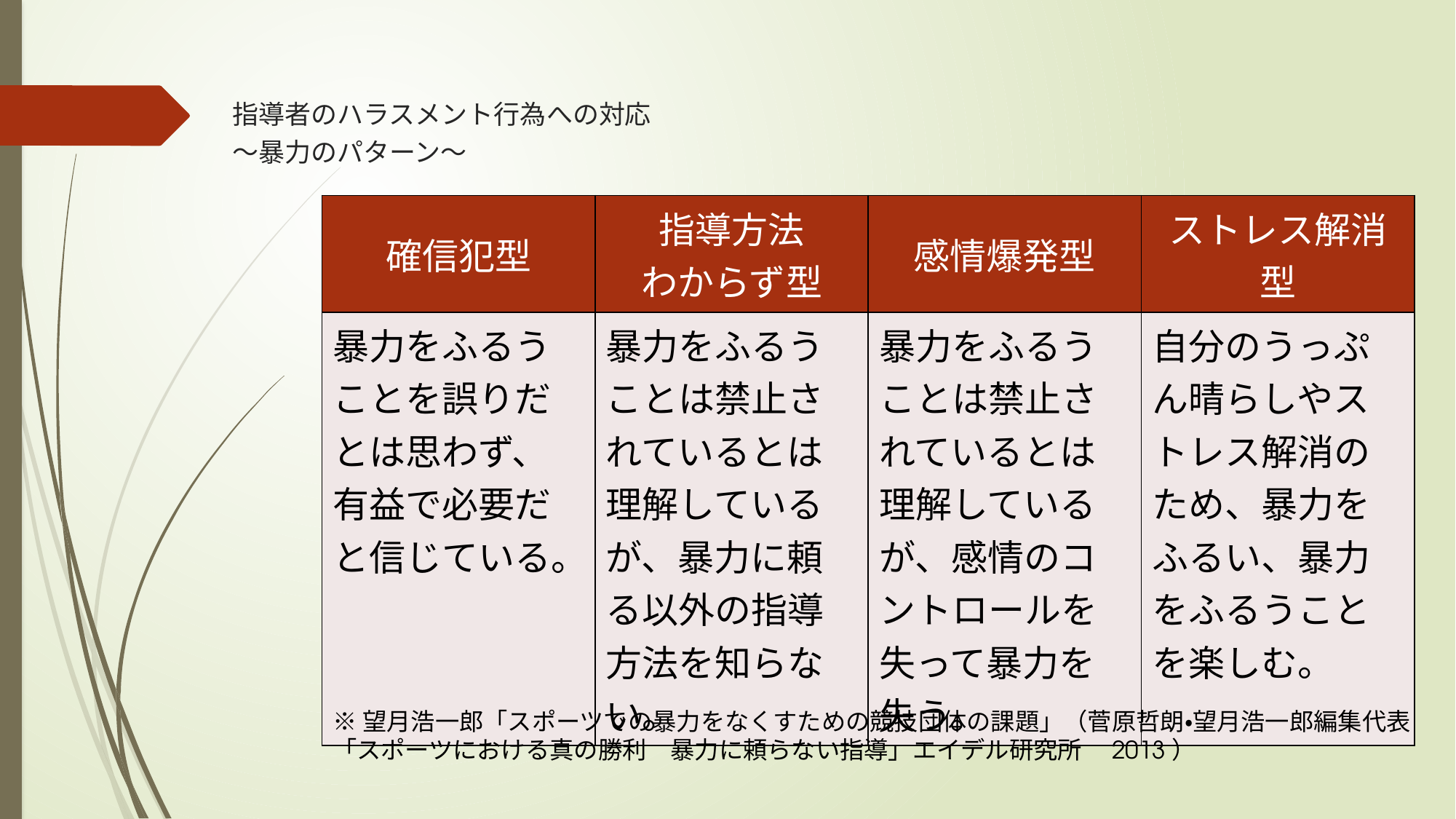

# 指導者のハラスメント行為への対応 ～暴力のパターン～
| 確信犯型 | 指導方法 わからず型 | 感情爆発型 | ストレス解消型 |
| --- | --- | --- | --- |
| 暴力をふるうことを誤りだとは思わず、有益で必要だと信じている。 | 暴力をふるうことは禁止されているとは理解しているが、暴力に頼る以外の指導方法を知らない。 | 暴力をふるうことは禁止されているとは理解しているが、感情のコントロールを失って暴力を失う。 | 自分のうっぷん晴らしやストレス解消のため、暴力をふるい、暴力をふるうことを楽しむ。 |
※望月浩一郎「スポーツでの暴力をなくすための競技団体の課題」（菅原哲朗・望月浩一郎編集代表「スポーツにおける真の勝利　暴力に頼らない指導」エイデル研究所　2013）